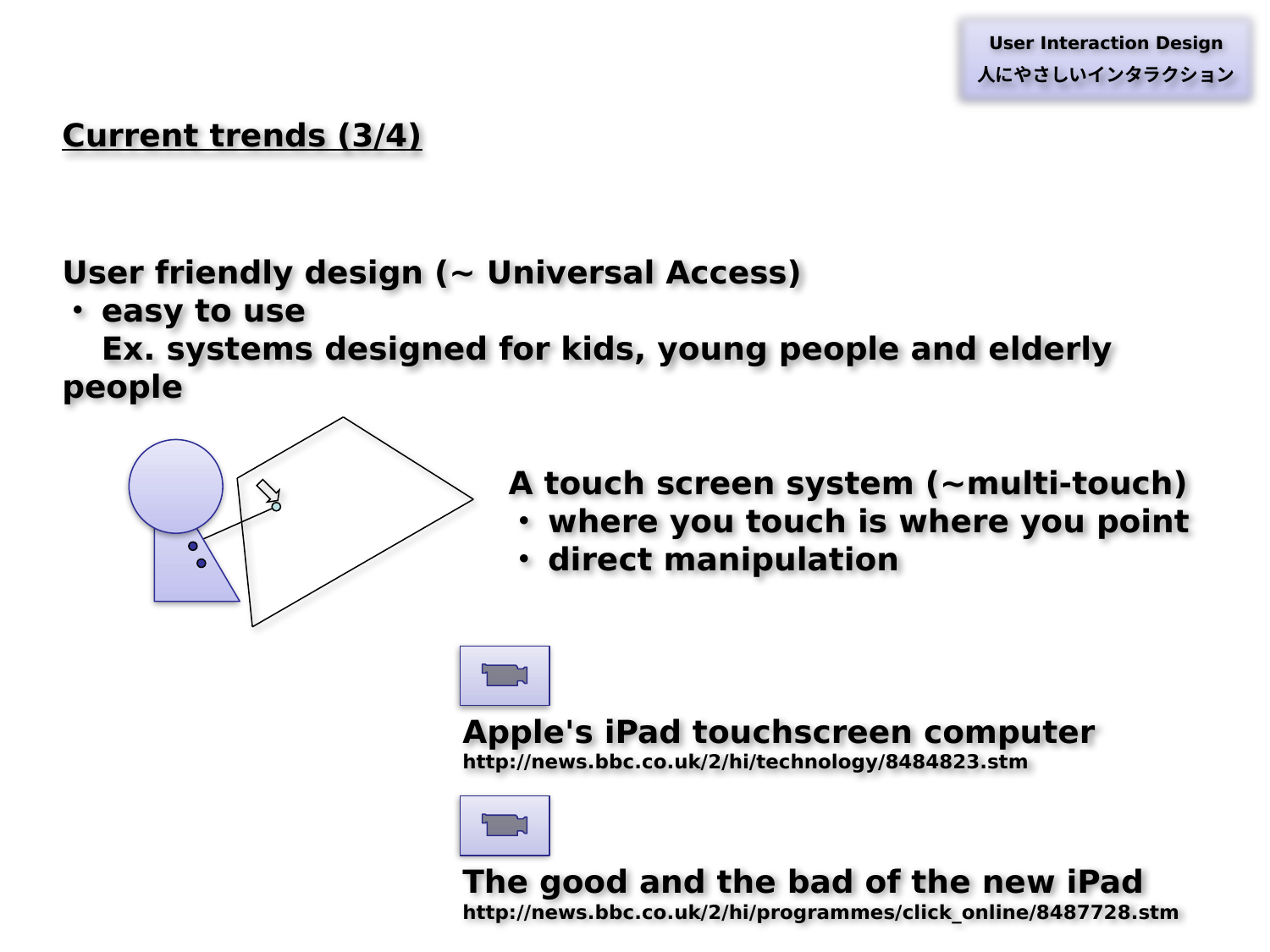

User Interaction Design
人にやさしいインタラクション
Current trends (3/4)
User friendly design (~ Universal Access)
・easy to use
　Ex. systems designed for kids, young people and elderly people

A touch screen system (~multi-touch)
・where you touch is where you point
・direct manipulation

Apple's iPad touchscreen computer
http://news.bbc.co.uk/2/hi/technology/8484823.stm

The good and the bad of the new iPad
http://news.bbc.co.uk/2/hi/programmes/click_online/8487728.stm